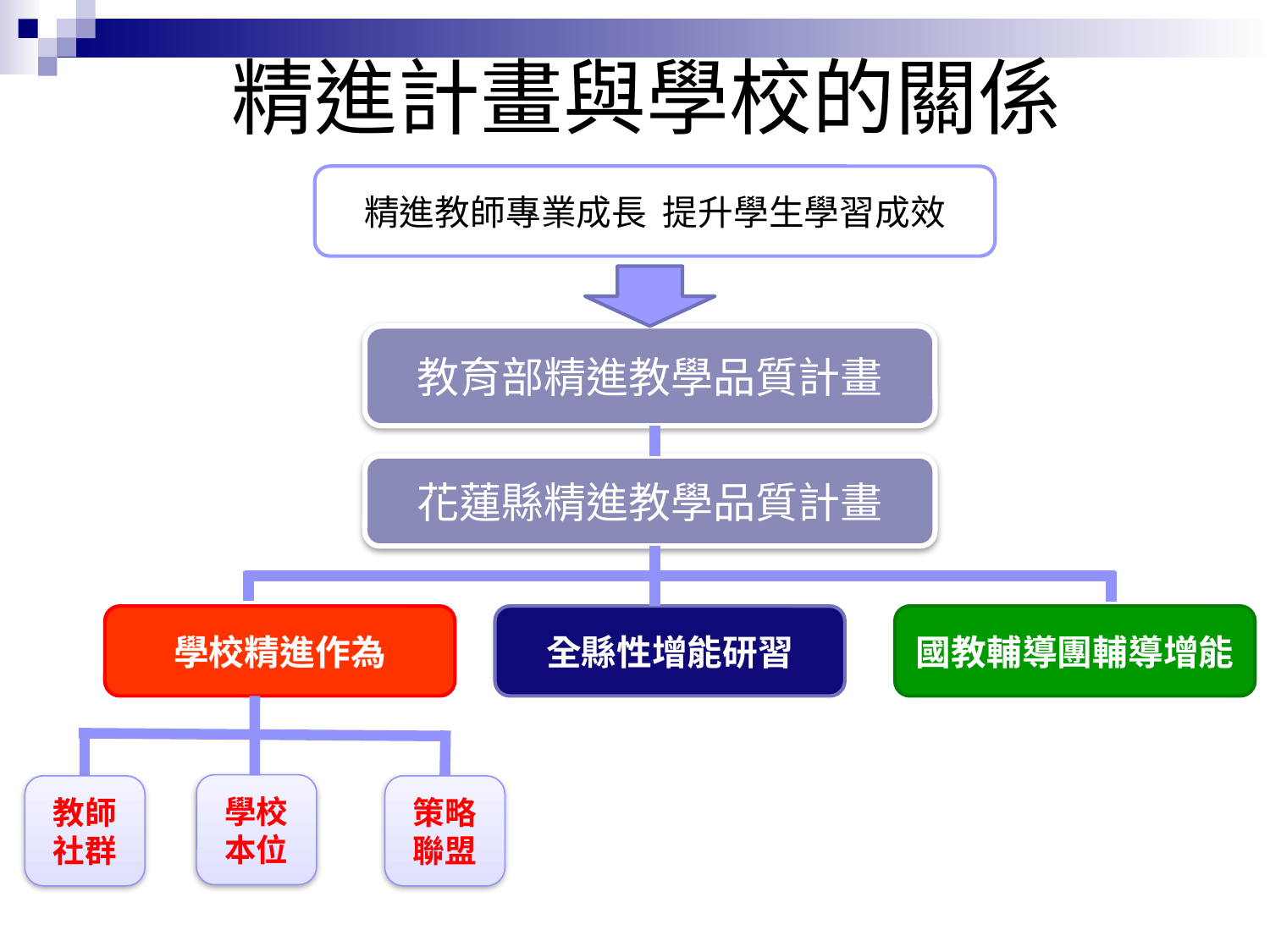

# 精進計畫與學校的關係
精進教師專業成長  提升學生學習成效

教育部精進教學品質計畫
花蓮縣精進教學品質計畫
學校精進作為
全縣性增能研習
國教輔導團輔導增能
學校本位
教師社群
策略聯盟